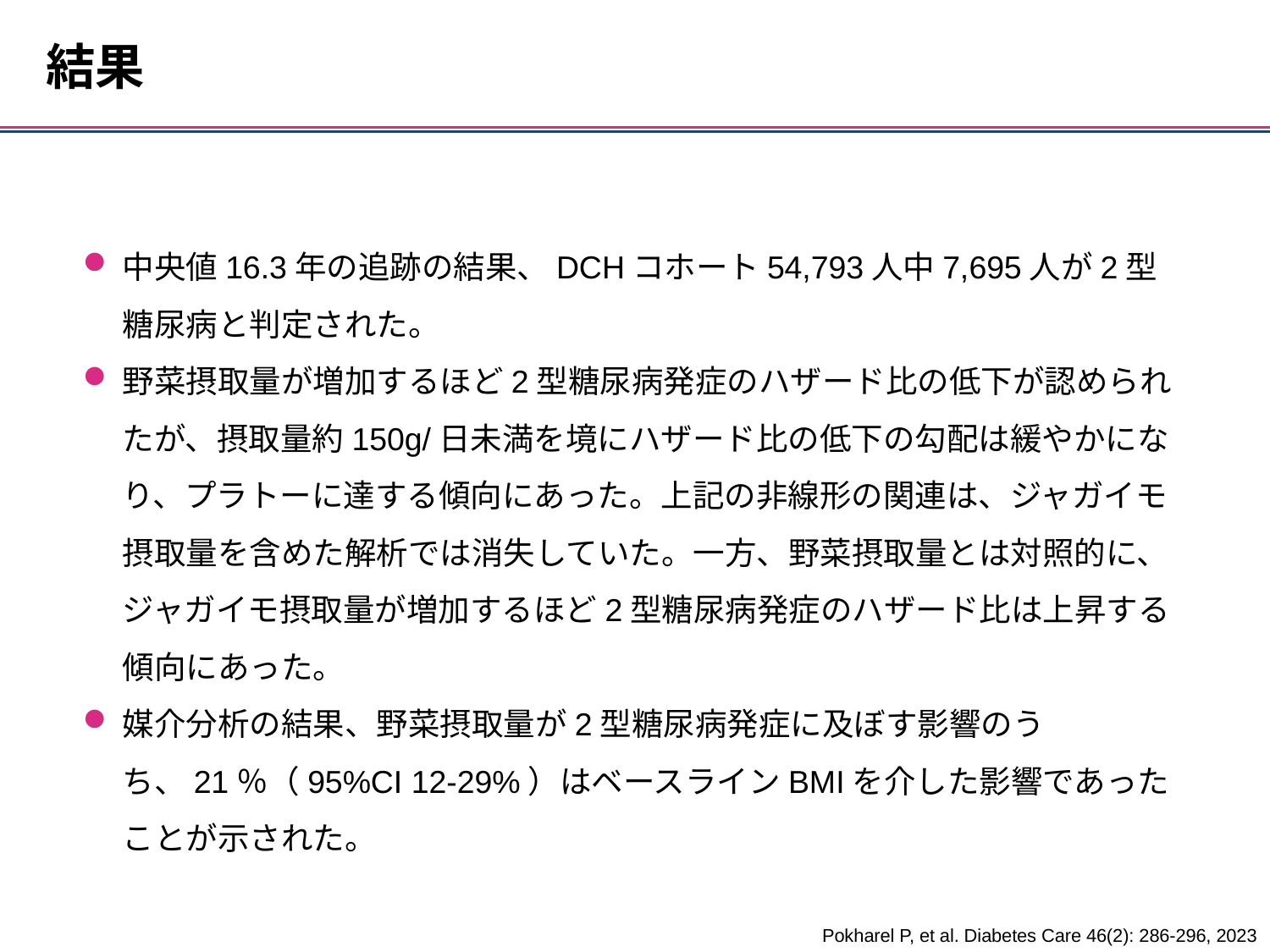

結果

中央値16.3年の追跡の結果、DCHコホート54,793人中7,695人が2型糖尿病と判定された。
野菜摂取量が増加するほど2型糖尿病発症のハザード比の低下が認められたが、摂取量約150g/日未満を境にハザード比の低下の勾配は緩やかになり、プラトーに達する傾向にあった。上記の非線形の関連は、ジャガイモ摂取量を含めた解析では消失していた。一方、野菜摂取量とは対照的に、ジャガイモ摂取量が増加するほど2型糖尿病発症のハザード比は上昇する傾向にあった。
媒介分析の結果、野菜摂取量が2型糖尿病発症に及ぼす影響のうち、21％（95%CI 12-29%）はベースラインBMIを介した影響であったことが示された。
Pokharel P, et al. Diabetes Care 46(2): 286-296, 2023